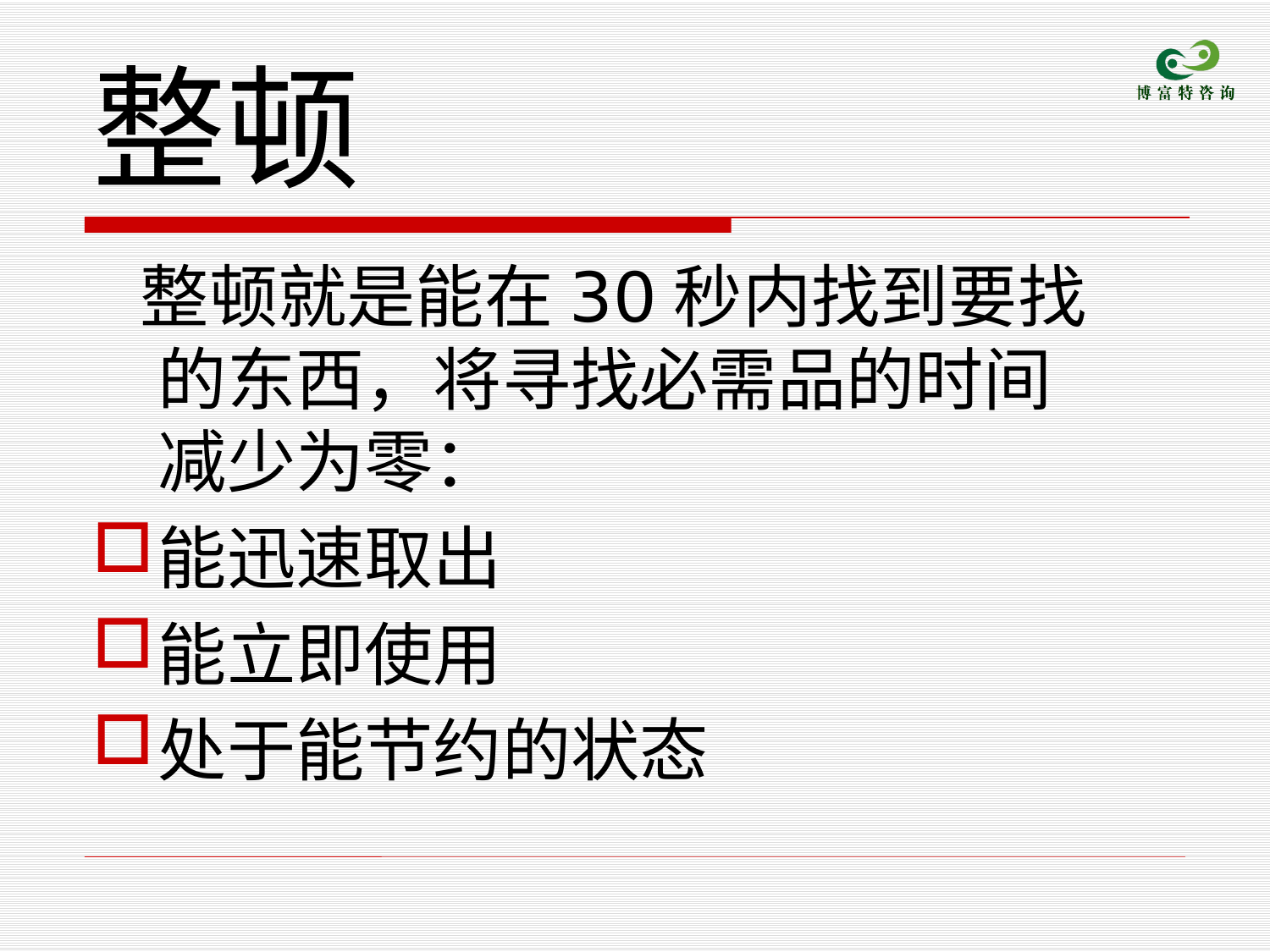

# 整顿
  整顿就是能在30秒内找到要找的东西，将寻找必需品的时间减少为零：
能迅速取出
能立即使用
处于能节约的状态
10